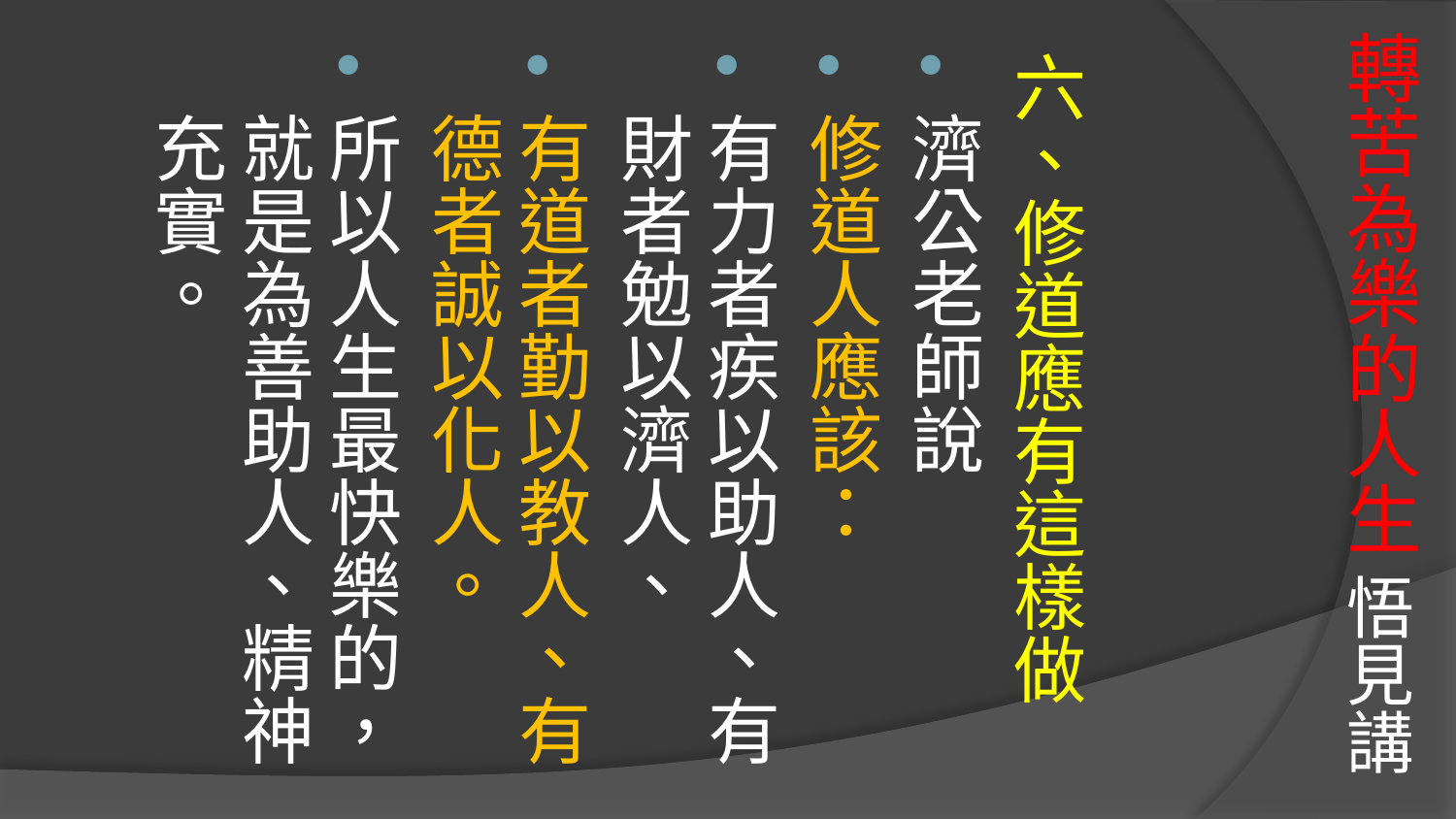

# 轉苦為樂的人生 悟見講
六、修道應有這樣做
濟公老師說
修道人應該：
有力者疾以助人、有財者勉以濟人、
有道者勤以教人、有德者誠以化人。
所以人生最快樂的，就是為善助人、精神充實。